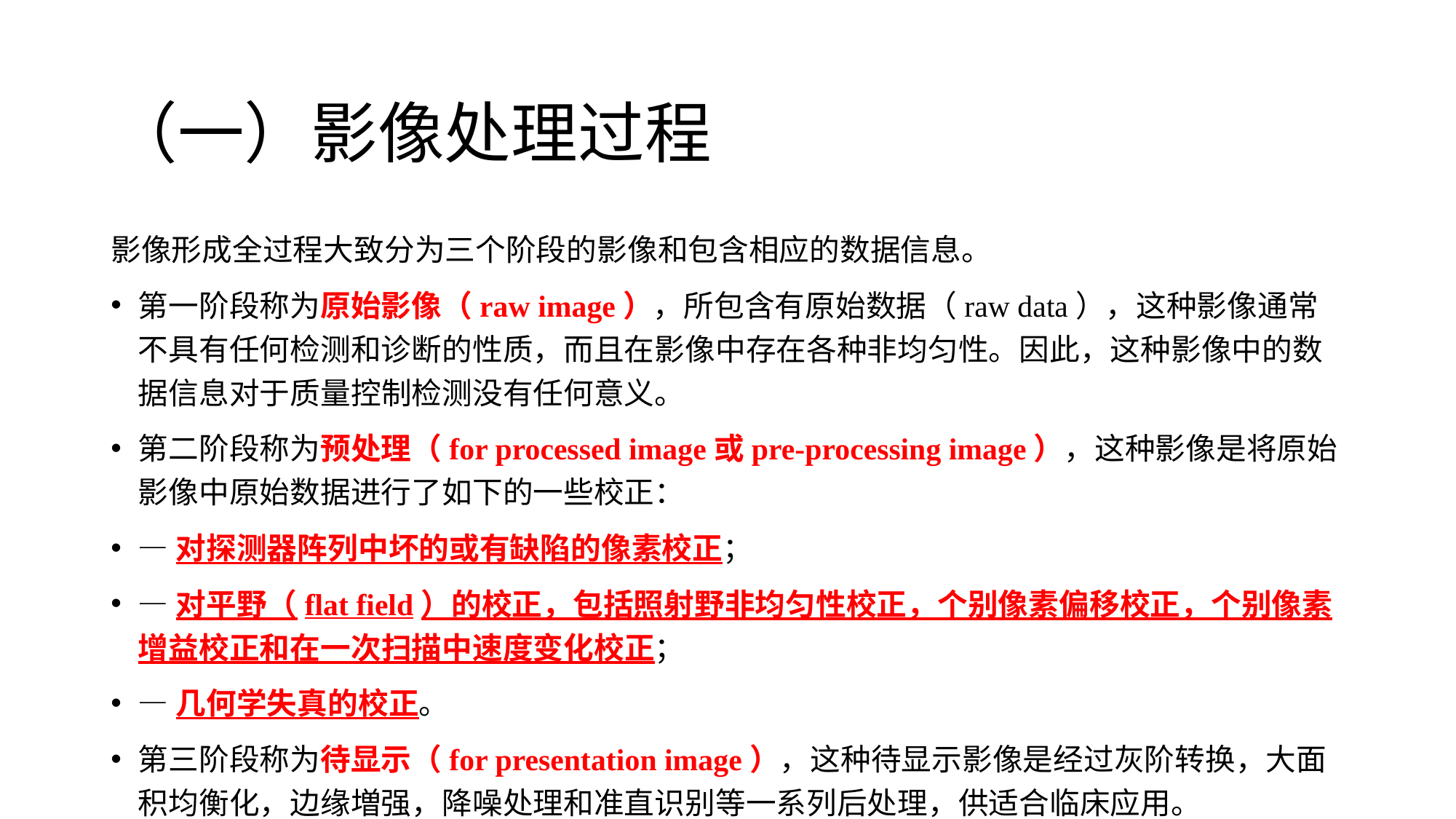

# （一）影像处理过程
影像形成全过程大致分为三个阶段的影像和包含相应的数据信息。
第一阶段称为原始影像（raw image），所包含有原始数据（raw data），这种影像通常不具有任何检测和诊断的性质，而且在影像中存在各种非均匀性。因此，这种影像中的数据信息对于质量控制检测没有任何意义。
第二阶段称为预处理（for processed image或pre-processing image），这种影像是将原始影像中原始数据进行了如下的一些校正：
—对探测器阵列中坏的或有缺陷的像素校正；
—对平野（flat field）的校正，包括照射野非均匀性校正，个别像素偏移校正，个别像素增益校正和在一次扫描中速度变化校正；
—几何学失真的校正。
第三阶段称为待显示（for presentation image），这种待显示影像是经过灰阶转换，大面积均衡化，边缘増强，降噪处理和准直识别等一系列后处理，供适合临床应用。